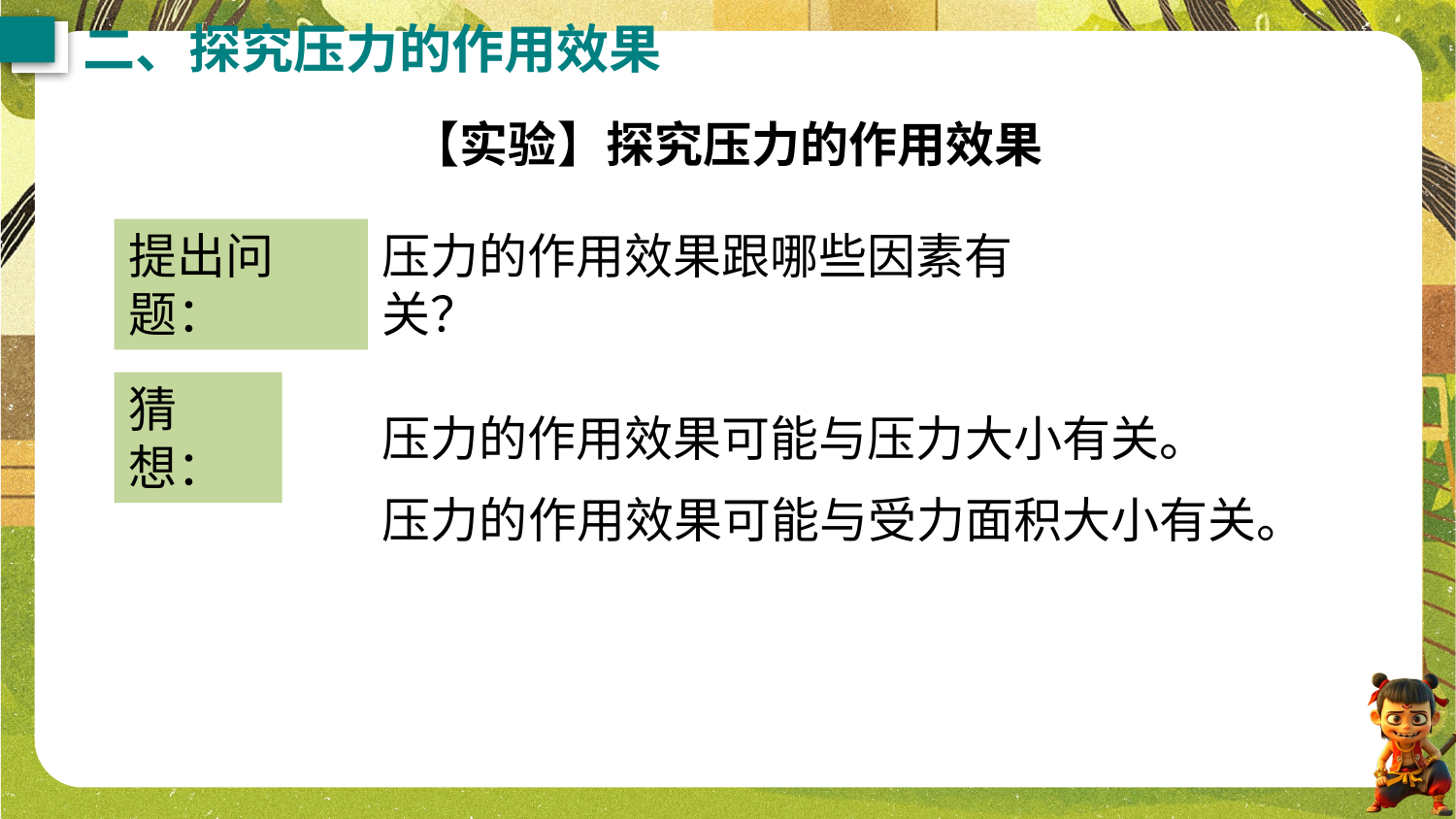

二、探究压力的作用效果

【实验】探究压力的作用效果
提出问题：
压力的作用效果跟哪些因素有关？
猜想：
压力的作用效果可能与压力大小有关。
压力的作用效果可能与受力面积大小有关。